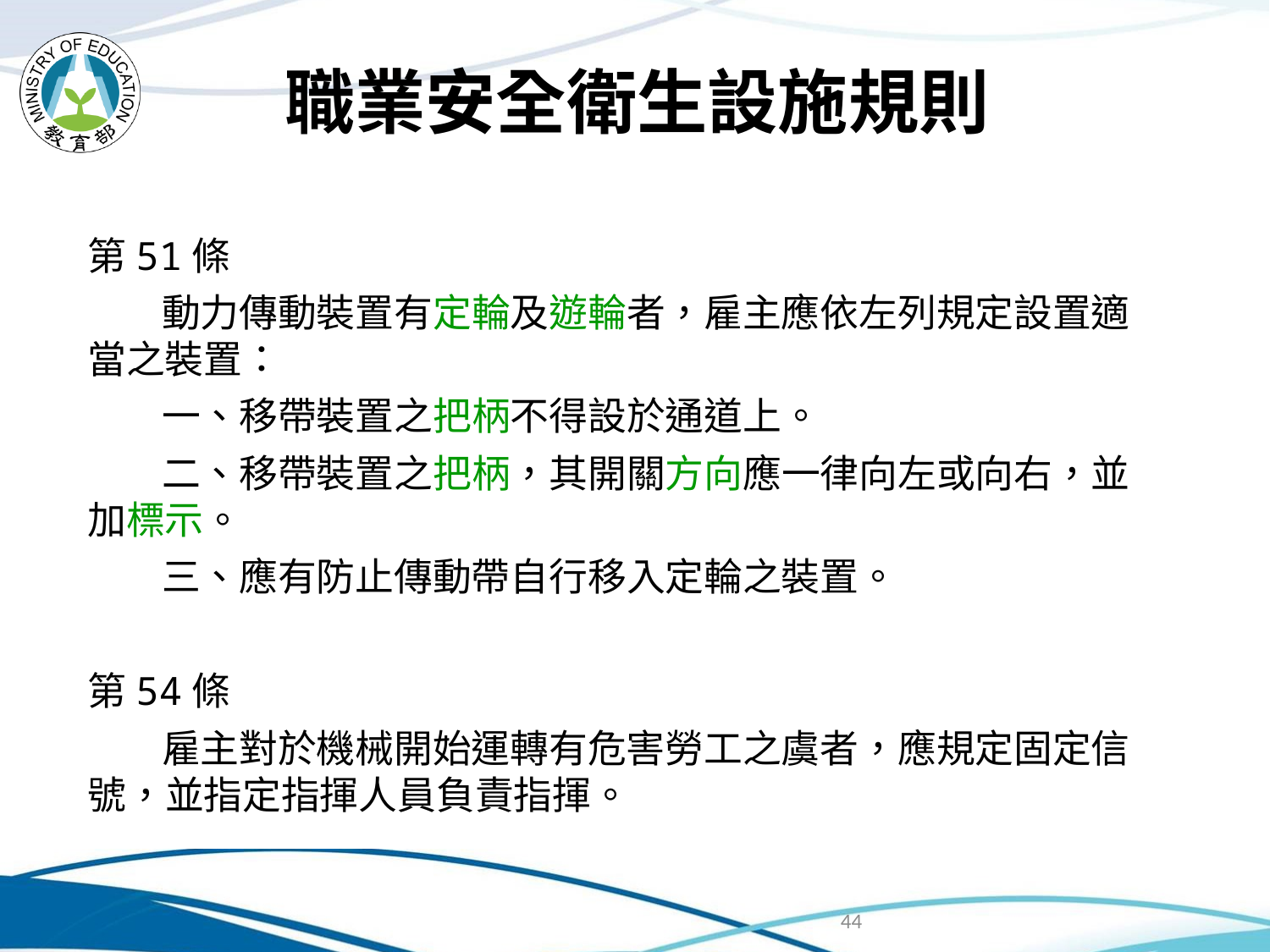

職業安全衛生設施規則
第51條
動力傳動裝置有定輪及遊輪者，雇主應依左列規定設置適當之裝置：
一、移帶裝置之把柄不得設於通道上。
二、移帶裝置之把柄，其開關方向應一律向左或向右，並加標示。
三、應有防止傳動帶自行移入定輪之裝置。

第54條
雇主對於機械開始運轉有危害勞工之虞者，應規定固定信號，並指定指揮人員負責指揮。

44